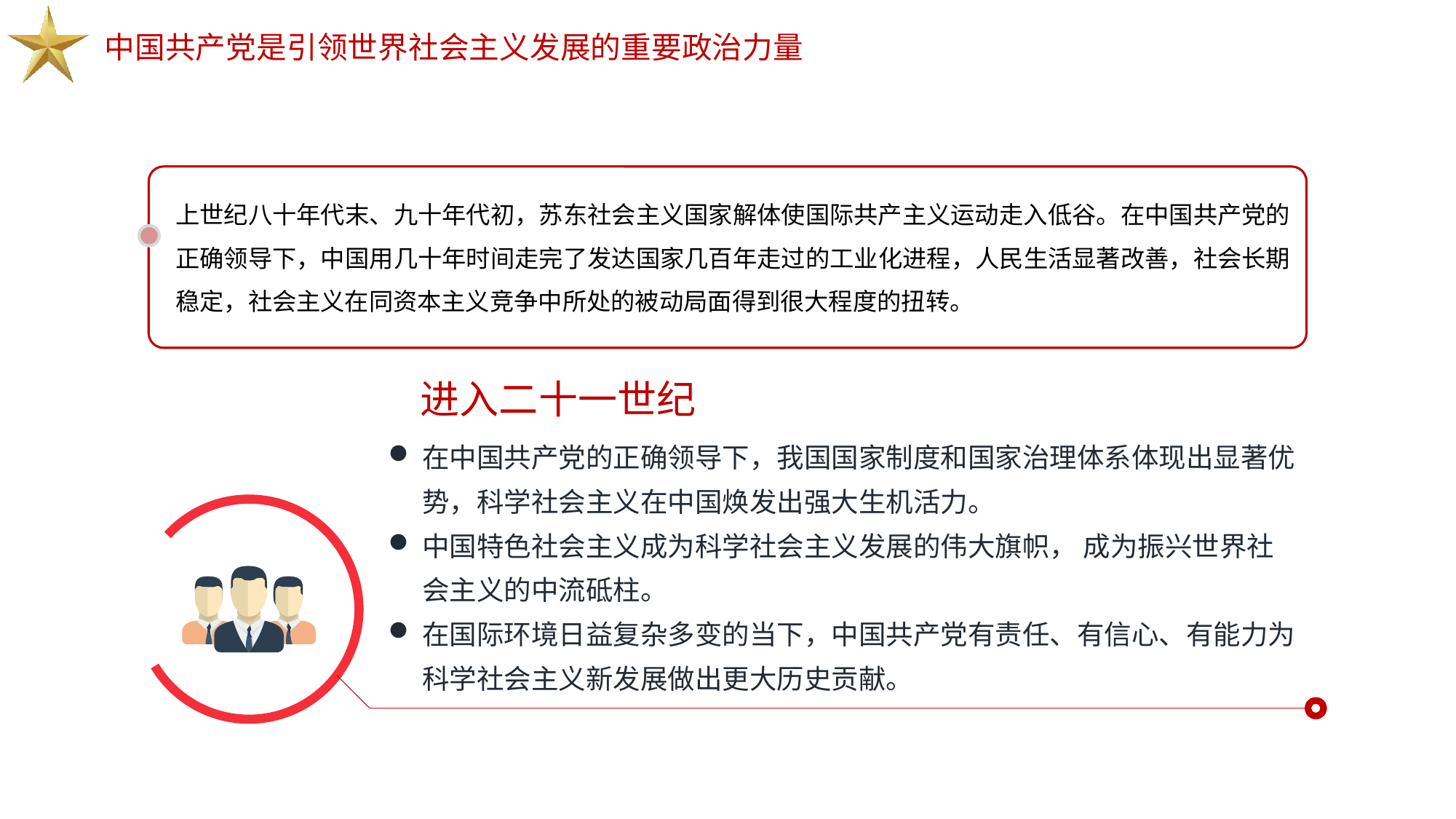

上世纪八十年代末、九十年代初，苏东社会主义国家解体使国际共产主义运动走入低谷。在中国共产党的正确领导下，中国用几十年时间走完了发达国家几百年走过的工业化进程，人民生活显著改善，社会长期稳定，社会主义在同资本主义竞争中所处的被动局面得到很大程度的扭转。
进入二十一世纪
在中国共产党的正确领导下，我国国家制度和国家治理体系体现出显著优势，科学社会主义在中国焕发出强大生机活力。
中国特色社会主义成为科学社会主义发展的伟大旗帜， 成为振兴世界社会主义的中流砥柱。
在国际环境日益复杂多变的当下，中国共产党有责任、有信心、有能力为科学社会主义新发展做出更大历史贡献。